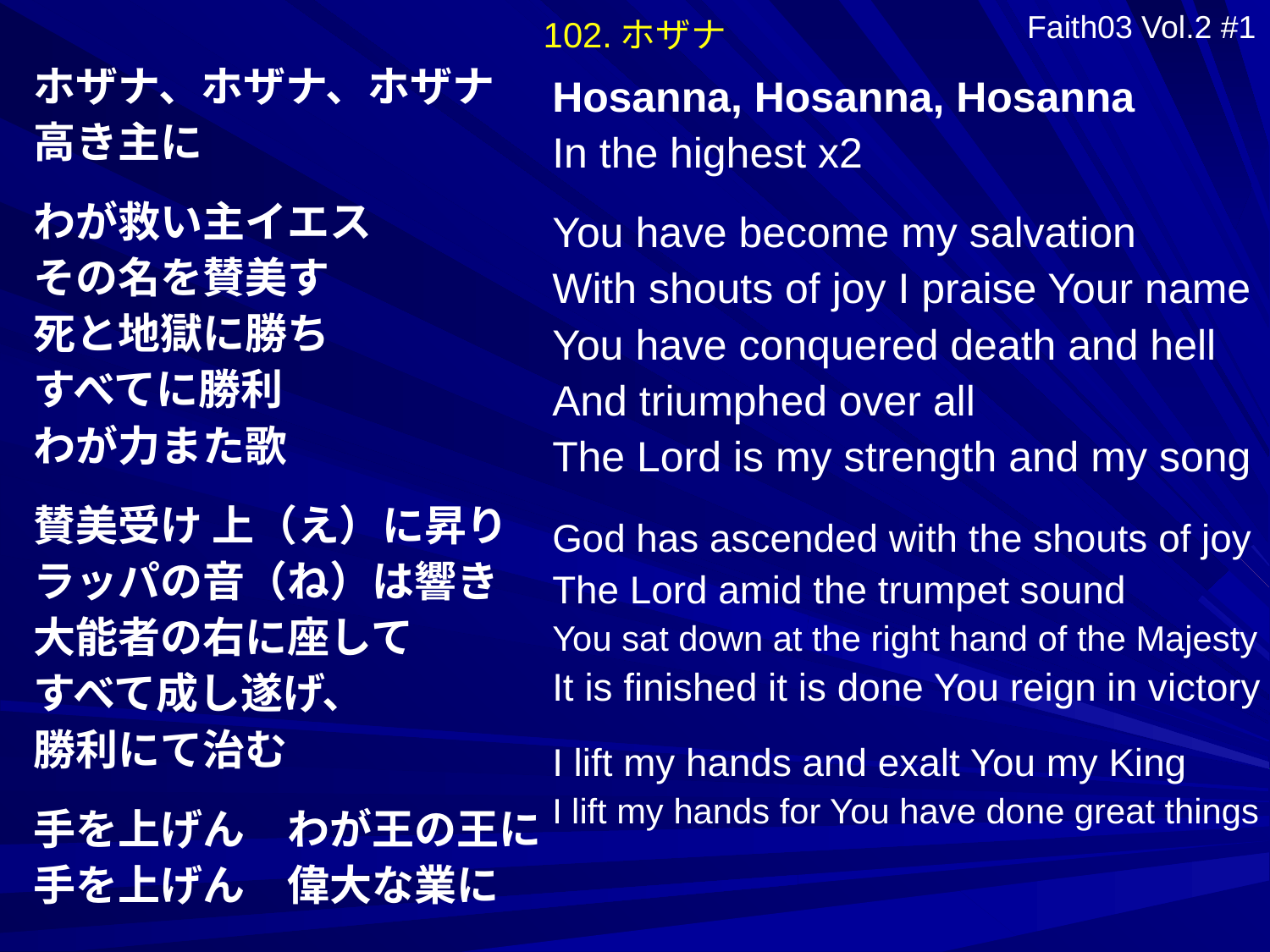

102.ホザナ
Faith03 Vol.2 #1
ホザナ、ホザナ、ホザナ
高き主に

わが救い主イエス
その名を賛美す
死と地獄に勝ち
すべてに勝利
わが力また歌

賛美受け 上（え）に昇り
ラッパの音（ね）は響き
大能者の右に座して
すべて成し遂げ、
勝利にて治む

手を上げん　わが王の王に
手を上げん　偉大な業に
Hosanna, Hosanna, Hosanna
In the highest x2

You have become my salvation
With shouts of joy I praise Your name
You have conquered death and hell
And triumphed over all
The Lord is my strength and my song

God has ascended with the shouts of joy
The Lord amid the trumpet sound
You sat down at the right hand of the Majesty
It is finished it is done You reign in victory

I lift my hands and exalt You my King
I lift my hands for You have done great things